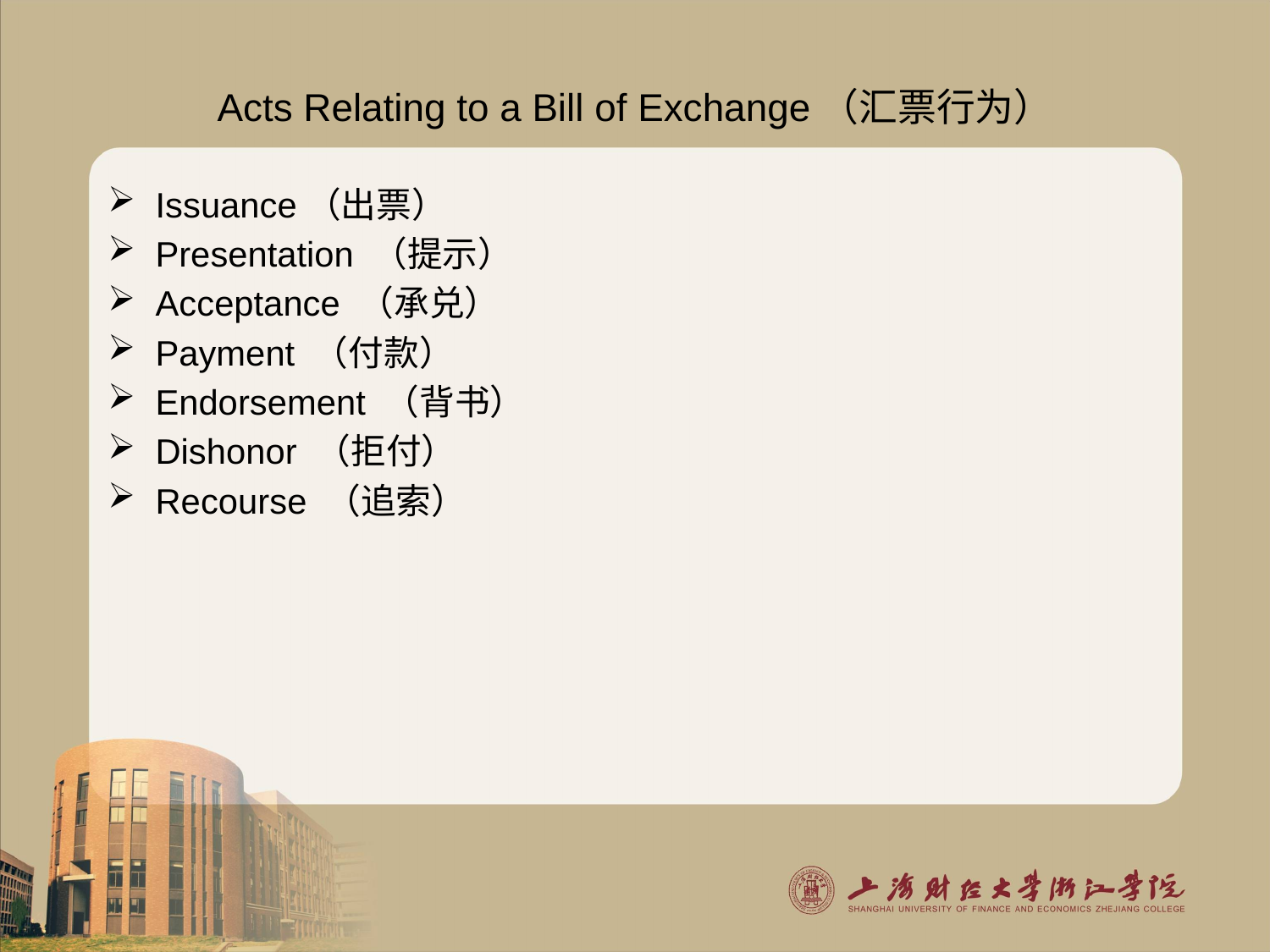

# Acts Relating to a Bill of Exchange（汇票行为）
Issuance（出票）
Presentation （提示）
Acceptance （承兑）
Payment （付款）
Endorsement （背书）
Dishonor （拒付）
Recourse （追索）